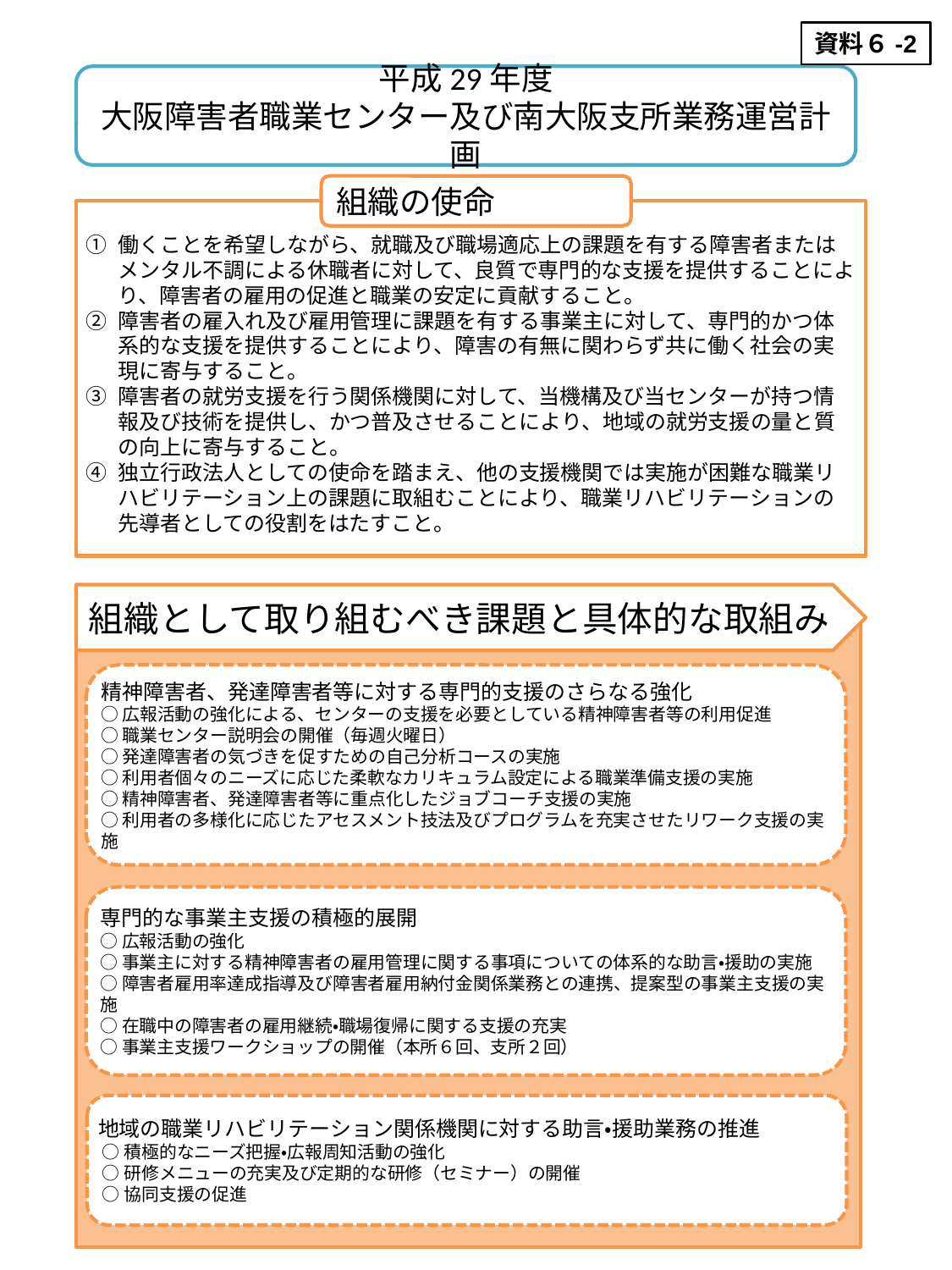

資料６-2
平成29年度
大阪障害者職業センター及び南大阪支所業務運営計画
組織の使命
働くことを希望しながら、就職及び職場適応上の課題を有する障害者またはメンタル不調による休職者に対して、良質で専門的な支援を提供することにより、障害者の雇用の促進と職業の安定に貢献すること。
障害者の雇入れ及び雇用管理に課題を有する事業主に対して、専門的かつ体系的な支援を提供することにより、障害の有無に関わらず共に働く社会の実現に寄与すること。
障害者の就労支援を行う関係機関に対して、当機構及び当センターが持つ情報及び技術を提供し、かつ普及させることにより、地域の就労支援の量と質の向上に寄与すること。
独立行政法人としての使命を踏まえ、他の支援機関では実施が困難な職業リハビリテーション上の課題に取組むことにより、職業リハビリテーションの先導者としての役割をはたすこと。
組織として取り組むべき課題と具体的な取組み

精神障害者、発達障害者等に対する専門的支援のさらなる強化
○広報活動の強化による、センターの支援を必要としている精神障害者等の利用促進
○職業センター説明会の開催（毎週火曜日）
○発達障害者の気づきを促すための自己分析コースの実施
○利用者個々のニーズに応じた柔軟なカリキュラム設定による職業準備支援の実施
○精神障害者、発達障害者等に重点化したジョブコーチ支援の実施
○利用者の多様化に応じたアセスメント技法及びプログラムを充実させたリワーク支援の実施
専門的な事業主支援の積極的展開
○広報活動の強化
○事業主に対する精神障害者の雇用管理に関する事項についての体系的な助言・援助の実施
○障害者雇用率達成指導及び障害者雇用納付金関係業務との連携、提案型の事業主支援の実施
○在職中の障害者の雇用継続・職場復帰に関する支援の充実
○事業主支援ワークショップの開催（本所６回、支所２回）
地域の職業リハビリテーション関係機関に対する助言・援助業務の推進
 ○積極的なニーズ把握・広報周知活動の強化
 ○研修メニューの充実及び定期的な研修（セミナー）の開催
 ○協同支援の促進